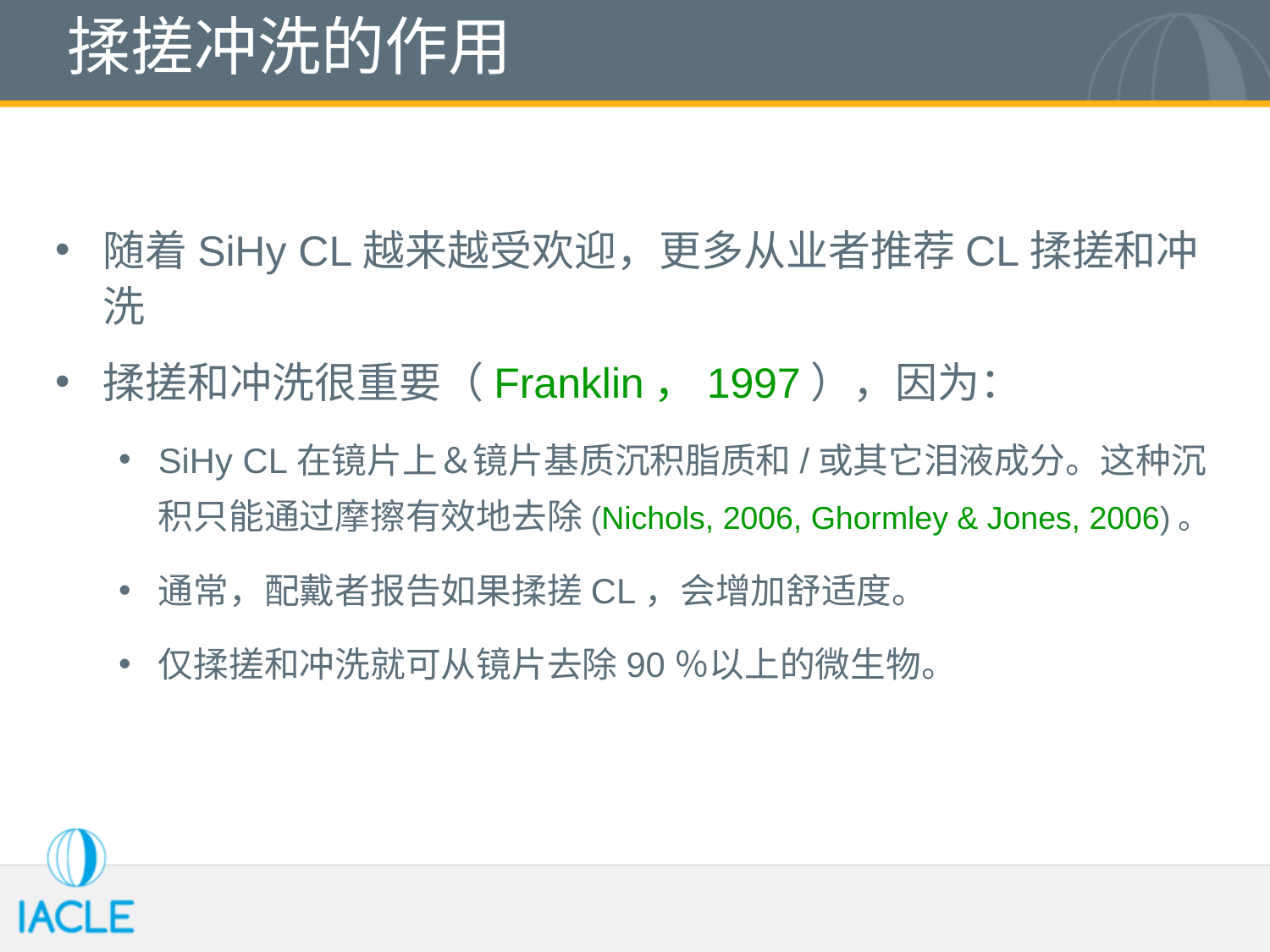

# 揉搓冲洗的作用
随着SiHy CL越来越受欢迎，更多从业者推荐CL揉搓和冲洗
揉搓和冲洗很重要（Franklin，1997），因为：
SiHy CL在镜片上＆镜片基质沉积脂质和/或其它泪液成分。这种沉积只能通过摩擦有效地去除(Nichols, 2006, Ghormley & Jones, 2006)。
通常，配戴者报告如果揉搓CL，会增加舒适度。
仅揉搓和冲洗就可从镜片去除90％以上的微生物。